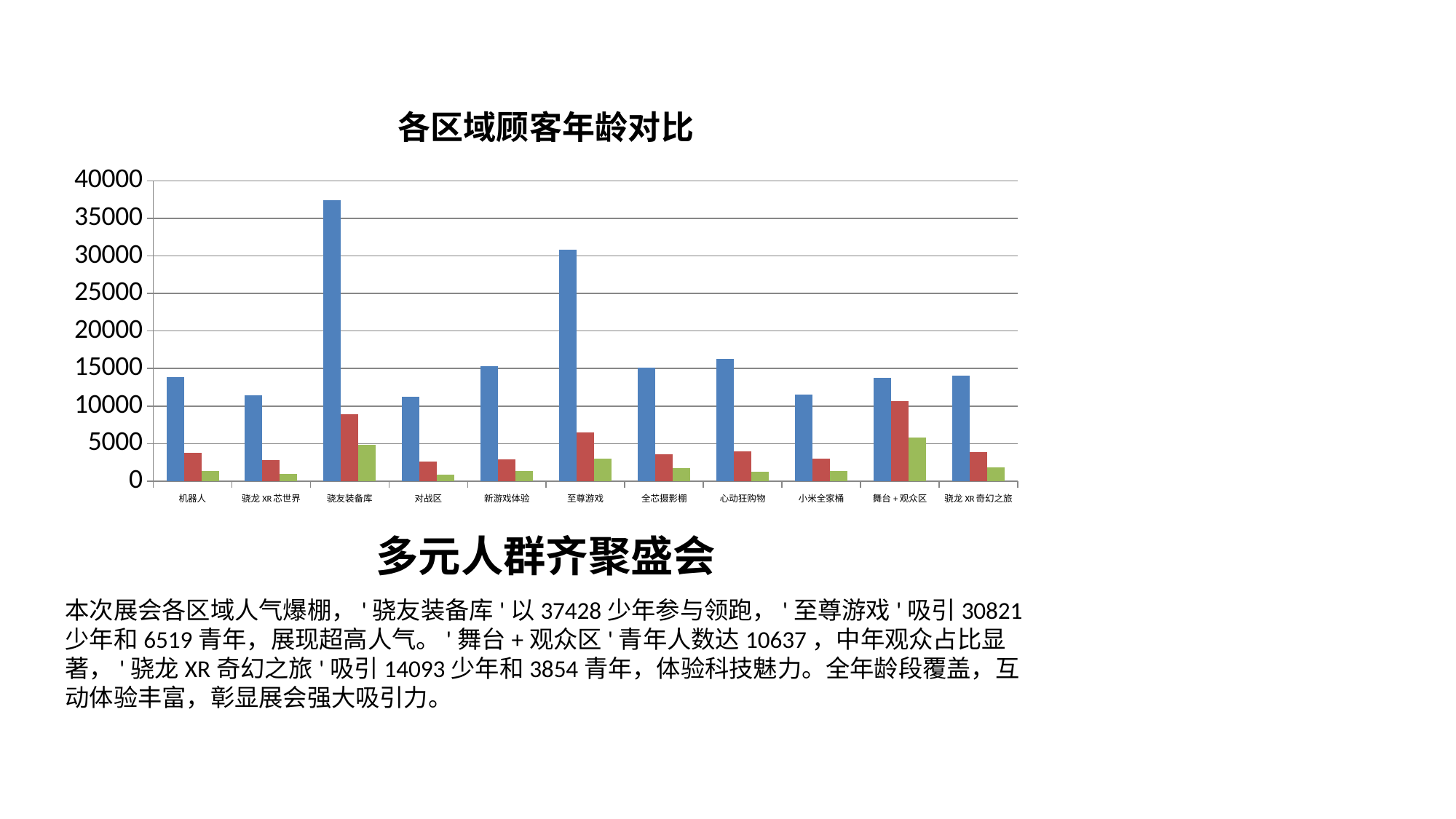

### Chart: 各区域顾客年龄对比

| Category | 少年 | 青年 | 中年 |
|---|---|---|---|
| 机器人 | 13902.0 | 3793.0 | 1317.0 |
| 骁龙XR芯世界 | 11475.0 | 2815.0 | 993.0 |
| 骁友装备库 | 37428.0 | 8945.0 | 4828.0 |
| 对战区 | 11276.0 | 2567.0 | 876.0 |
| 新游戏体验 | 15316.0 | 2893.0 | 1378.0 |
| 至尊游戏 | 30821.0 | 6519.0 | 2968.0 |
| 全芯摄影棚 | 15130.0 | 3559.0 | 1746.0 |
| 心动狂购物 | 16244.0 | 3917.0 | 1218.0 |
| 小米全家桶 | 11540.0 | 3022.0 | 1342.0 |
| 舞台+观众区 | 13791.0 | 10637.0 | 5800.0 |
| 骁龙XR奇幻之旅 | 14093.0 | 3854.0 | 1821.0 |
多元人群齐聚盛会
本次展会各区域人气爆棚，'骁友装备库'以37428少年参与领跑，'至尊游戏'吸引30821少年和6519青年，展现超高人气。'舞台+观众区'青年人数达10637，中年观众占比显著，'骁龙XR奇幻之旅'吸引14093少年和3854青年，体验科技魅力。全年龄段覆盖，互动体验丰富，彰显展会强大吸引力。